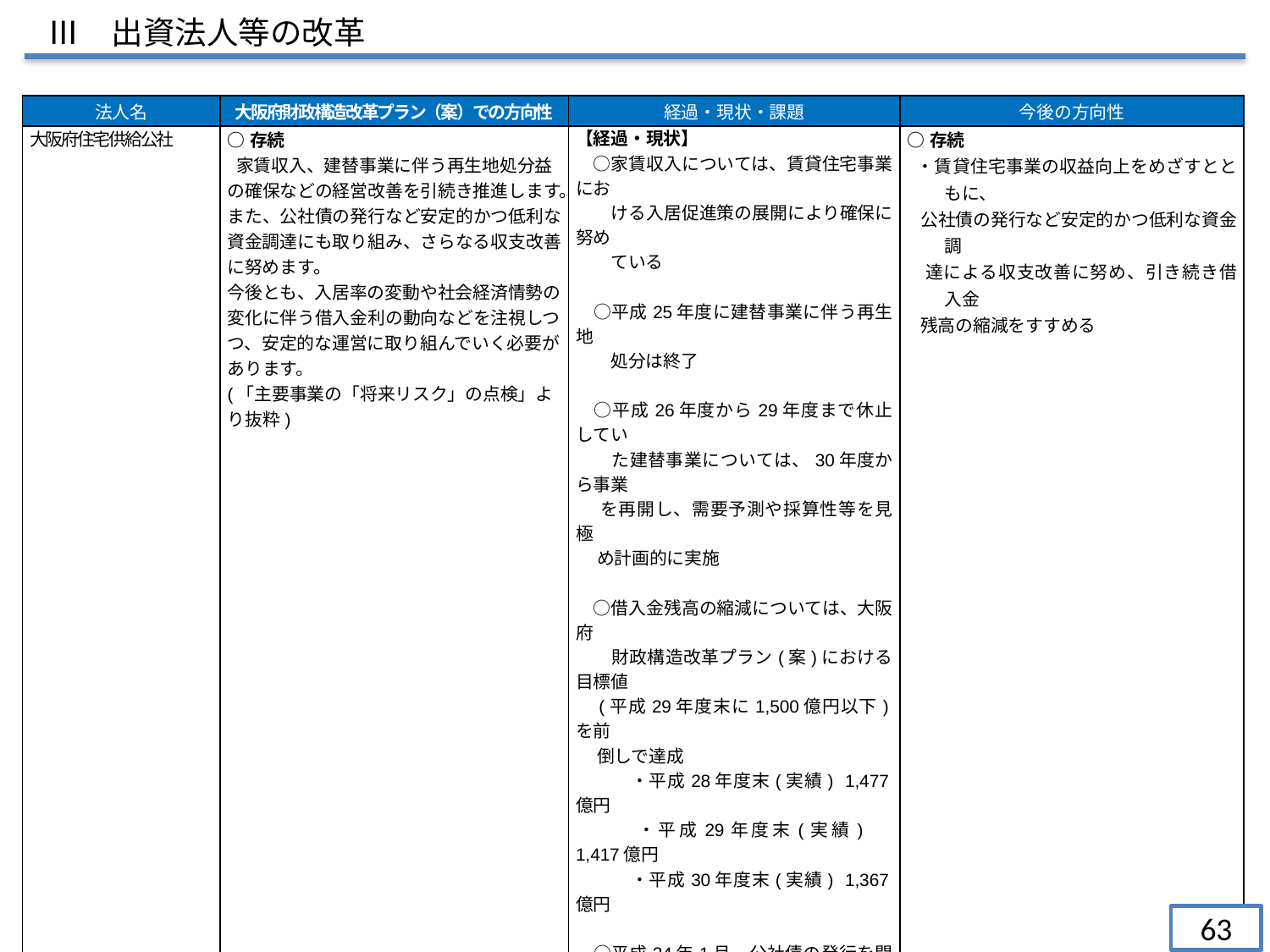

Ⅲ　出資法人等の改革
| 法人名 | 大阪府財政構造改革プラン（案）での方向性 | 経過・現状・課題 | 今後の方向性 |
| --- | --- | --- | --- |
| 大阪府住宅供給公社 | ○存続 家賃収入、建替事業に伴う再生地処分益の確保などの経営改善を引続き推進します。また、公社債の発行など安定的かつ低利な資金調達にも取り組み、さらなる収支改善に努めます。 今後とも、入居率の変動や社会経済情勢の変化に伴う借入金利の動向などを注視しつつ、安定的な運営に取り組んでいく必要があります。 (「主要事業の「将来リスク」の点検」より抜粋) | 【経過・現状】 　○家賃収入については、賃貸住宅事業にお 　　ける入居促進策の展開により確保に努め 　　ている 　 　○平成25年度に建替事業に伴う再生地 　　処分は終了 　○平成26年度から29年度まで休止してい 　　た建替事業については、30年度から事業 を再開し、需要予測や採算性等を見極 め計画的に実施 　○借入金残高の縮減については、大阪府 　　財政構造改革プラン(案)における目標値 (平成29年度末に1,500億円以下)を前 倒しで達成 　　　・平成28年度末(実績) 1,477億円 　　　・平成29年度末(実績)　1,417億円 　　　・平成30年度末(実績) 1,367億円 　○平成24年1月、公社債の発行を開始 　　　・格付投資情報センター(R&I)による 　　　 信用格付(発行体格付)について、 　　　 平成30年10月にA＋からAA-に引上 　　　 げ 【課　題】 　○計画的な借入金残高の縮減 | ○存続 ・賃貸住宅事業の収益向上をめざすとともに、 公社債の発行など安定的かつ低利な資金調 　達による収支改善に努め、引き続き借入金 残高の縮減をすすめる |
|  |
| --- |
63